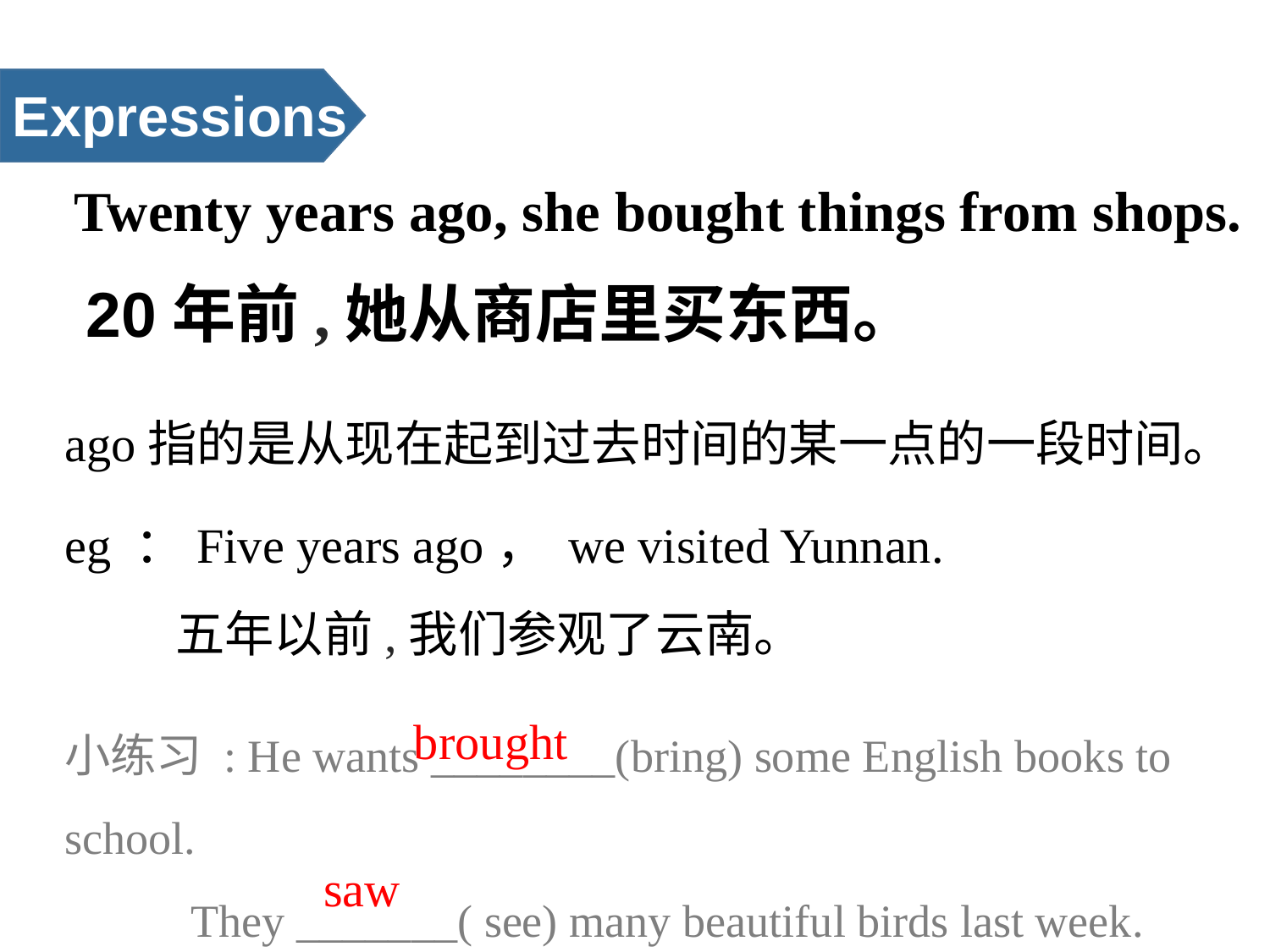

Expressions
 Twenty years ago, she bought things from shops.
20年前,她从商店里买东西。
ago指的是从现在起到过去时间的某一点的一段时间。
eg ：Five years ago， we visited Yunnan.
         五年以前,我们参观了云南。
小练习 : He wants ________(bring) some English books to school.
           They _______( see) many beautiful birds last week.
brought
saw